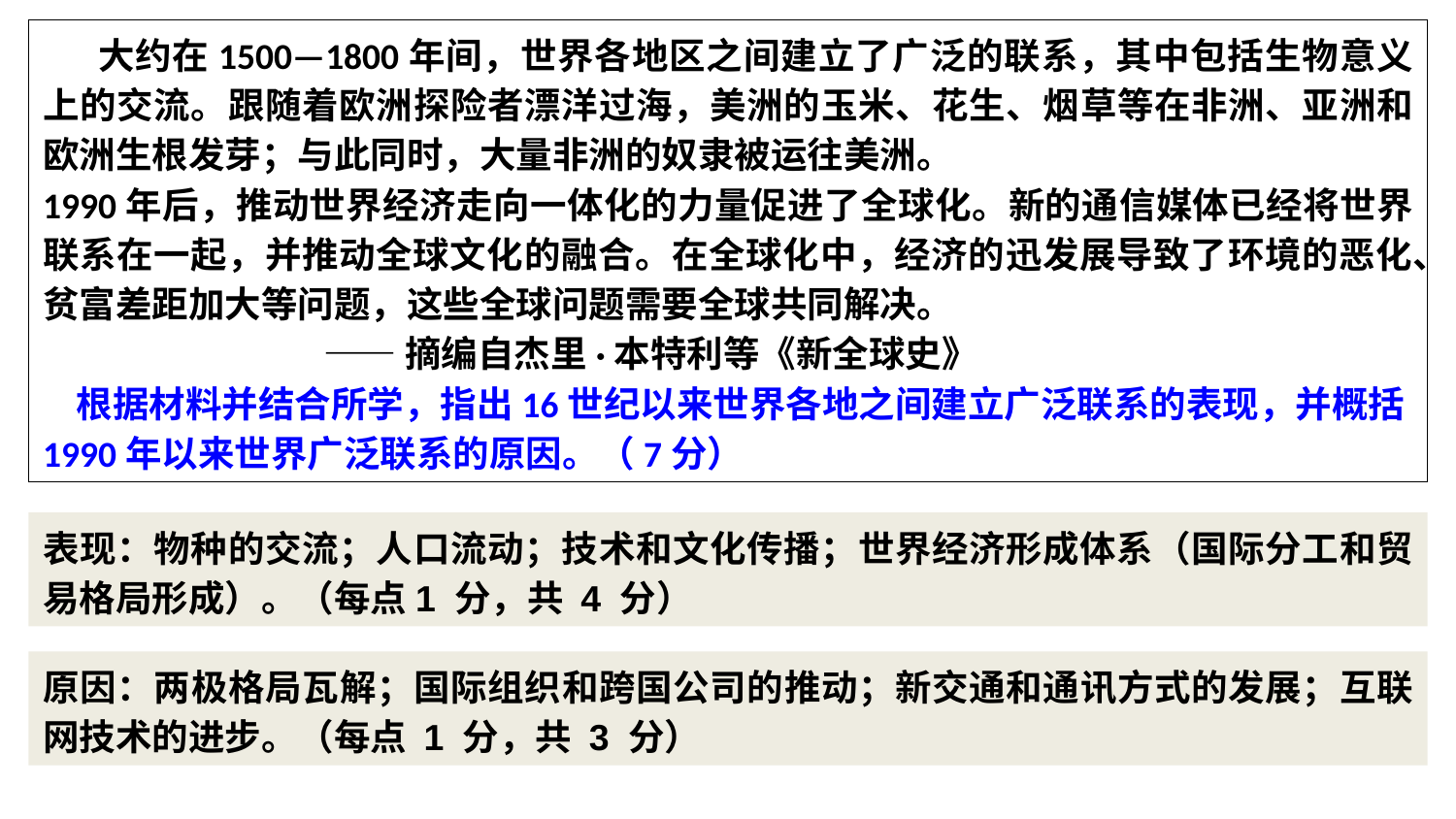

大约在1500—1800年间，世界各地区之间建立了广泛的联系，其中包括生物意义上的交流。跟随着欧洲探险者漂洋过海，美洲的玉米、花生、烟草等在非洲、亚洲和欧洲生根发芽；与此同时，大量非洲的奴隶被运往美洲。
1990年后，推动世界经济走向一体化的力量促进了全球化。新的通信媒体已经将世界联系在一起，并推动全球文化的融合。在全球化中，经济的迅发展导致了环境的恶化、贫富差距加大等问题，这些全球问题需要全球共同解决。
                                  ——摘编自杰里·本特利等《新全球史》
   根据材料并结合所学，指出16世纪以来世界各地之间建立广泛联系的表现，并概括1990年以来世界广泛联系的原因。（7分）
表现：物种的交流；人口流动；技术和文化传播；世界经济形成体系（国际分工和贸易格局形成）。（每点1 分，共 4 分）
原因：两极格局瓦解；国际组织和跨国公司的推动；新交通和通讯方式的发展；互联网技术的进步。（每点 1 分，共 3 分）